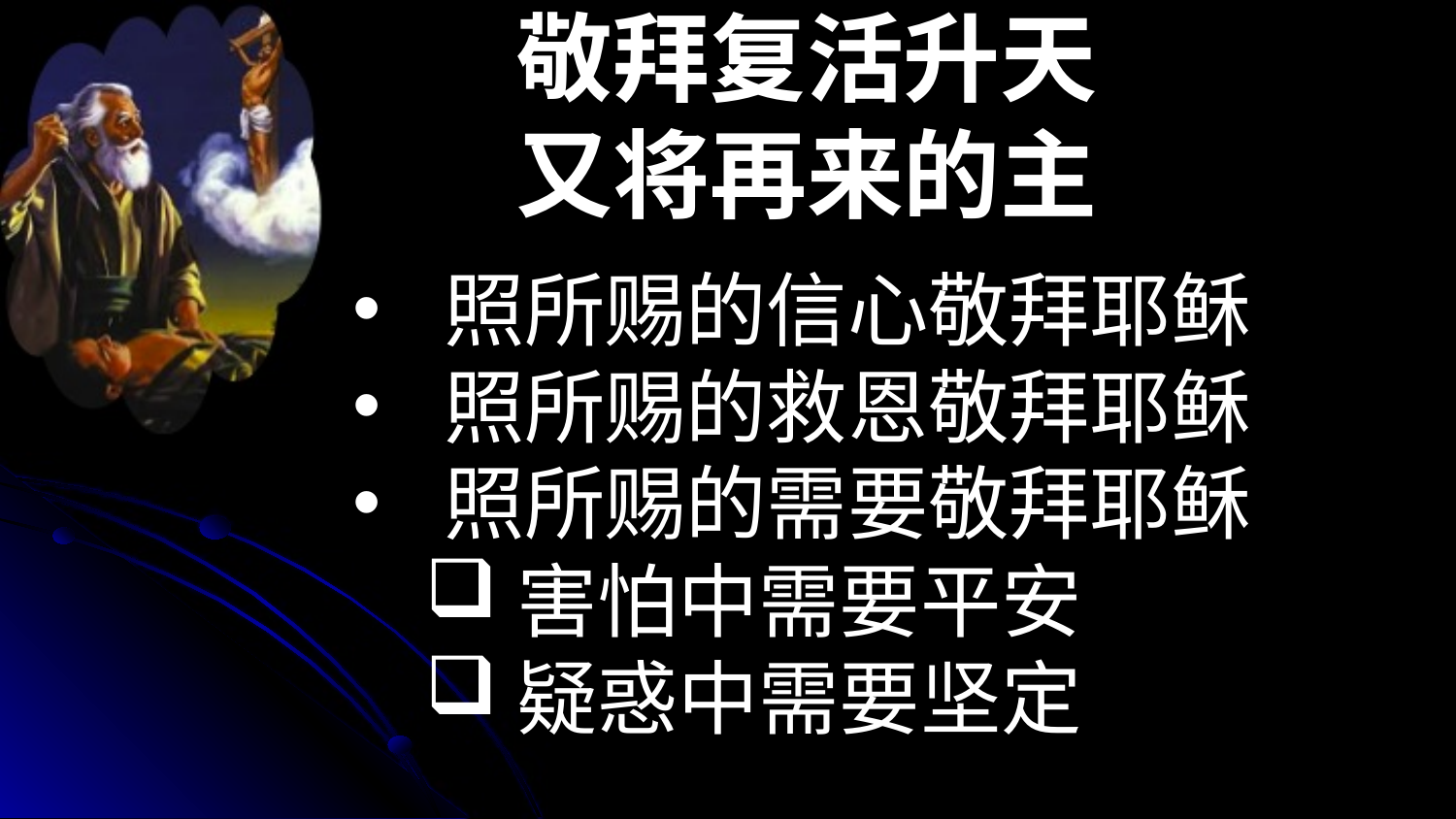

敬拜复活升天
又将再来的主
照所赐的信心敬拜耶稣
照所赐的救恩敬拜耶稣
照所赐的需要敬拜耶稣
害怕中需要平安
疑惑中需要坚定